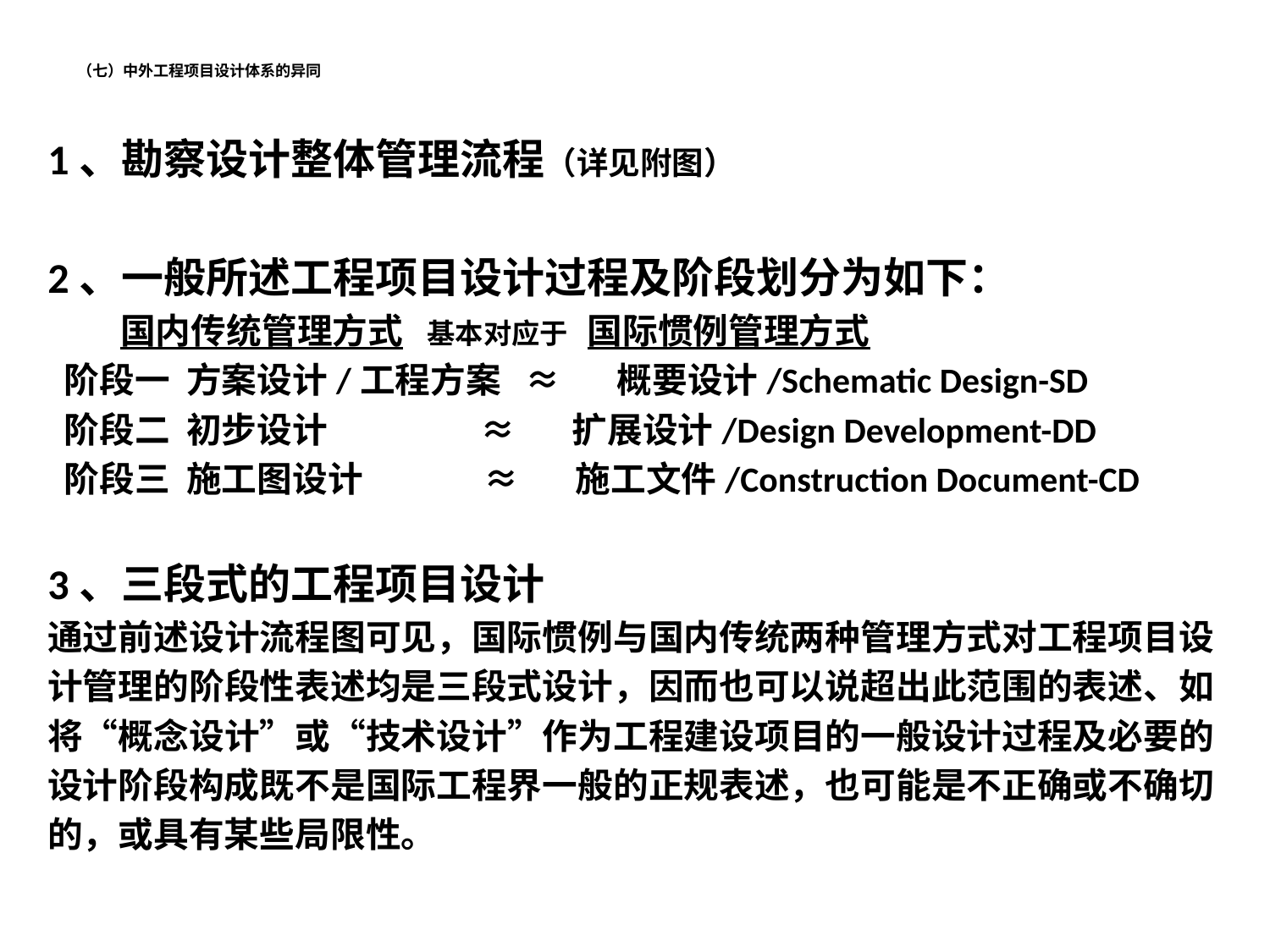

# （七）中外工程项目设计体系的异同
1、勘察设计整体管理流程（详见附图）

2、一般所述工程项目设计过程及阶段划分为如下：
        国内传统管理方式   基本对应于   国际惯例管理方式
 阶段一  方案设计/工程方案   ≈       概要设计/Schematic Design-SD
 阶段二  初步设计                   ≈       扩展设计/Design Development-DD
 阶段三  施工图设计               ≈       施工文件/Construction Document-CD

3、三段式的工程项目设计
通过前述设计流程图可见，国际惯例与国内传统两种管理方式对工程项目设
计管理的阶段性表述均是三段式设计，因而也可以说超出此范围的表述、如
将“概念设计”或“技术设计”作为工程建设项目的一般设计过程及必要的
设计阶段构成既不是国际工程界一般的正规表述，也可能是不正确或不确切
的，或具有某些局限性。